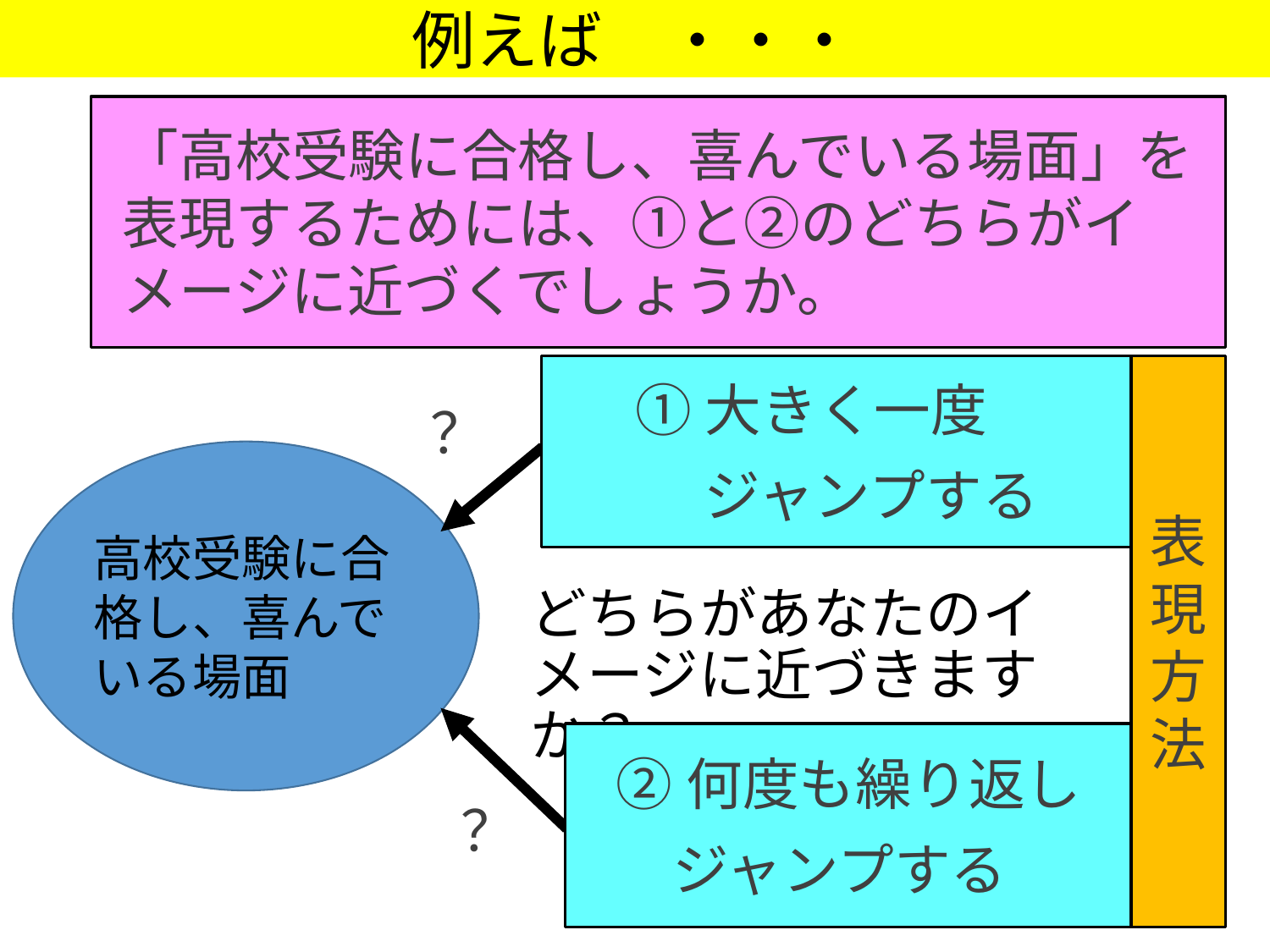

例えば　・・・
「高校受験に合格し、喜んでいる場面」を表現するためには、①と②のどちらがイメージに近づくでしょうか。
①大きく一度
　 ジャンプする
表現方法
？
高校受験に合格し、喜んでいる場面
どちらがあなたのイメージに近づきますか？

②何度も繰り返し
　ジャンプする

？